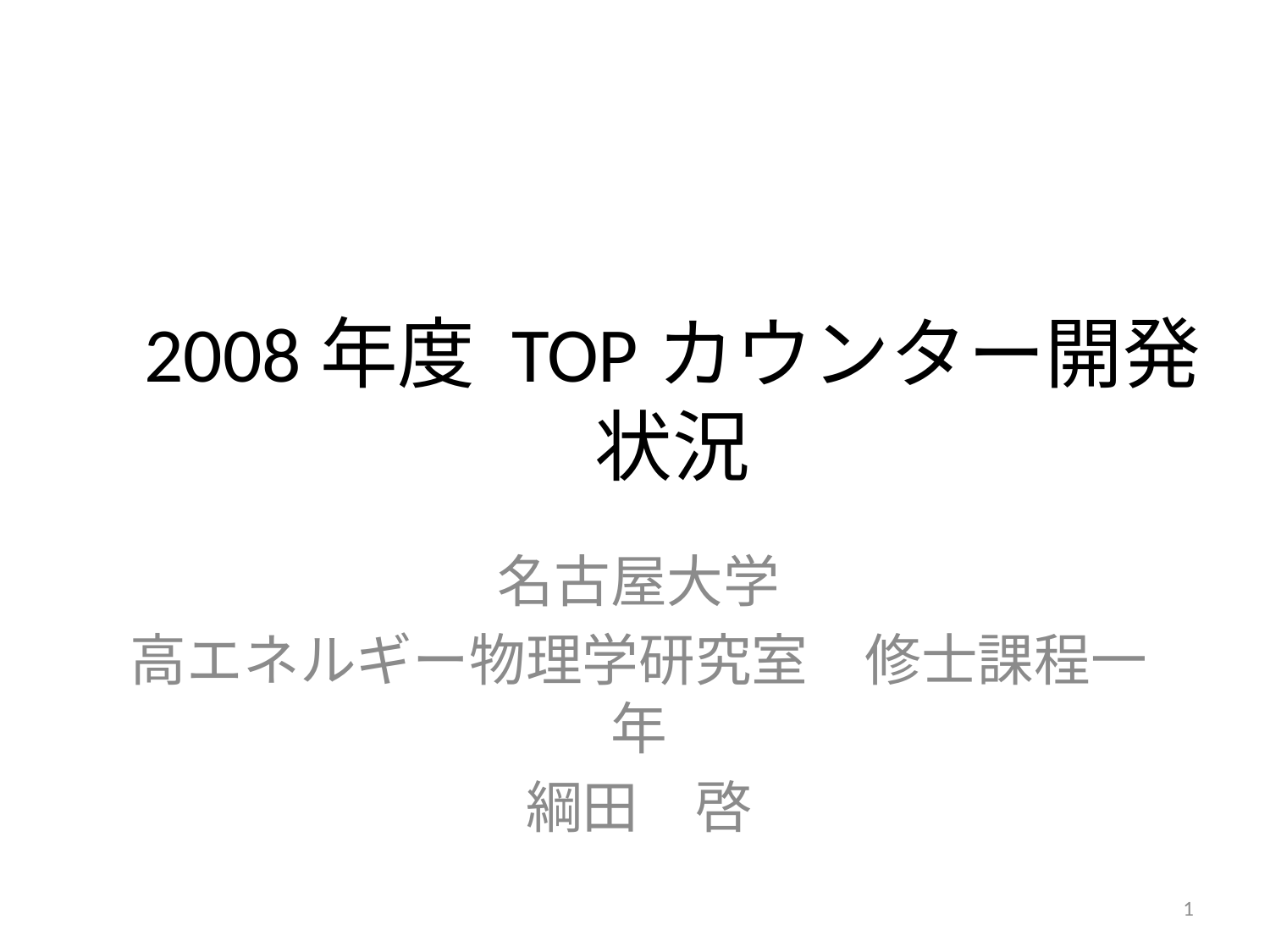

# 2008年度 TOPカウンター開発状況
名古屋大学
高エネルギー物理学研究室　修士課程一年
綱田　啓
1